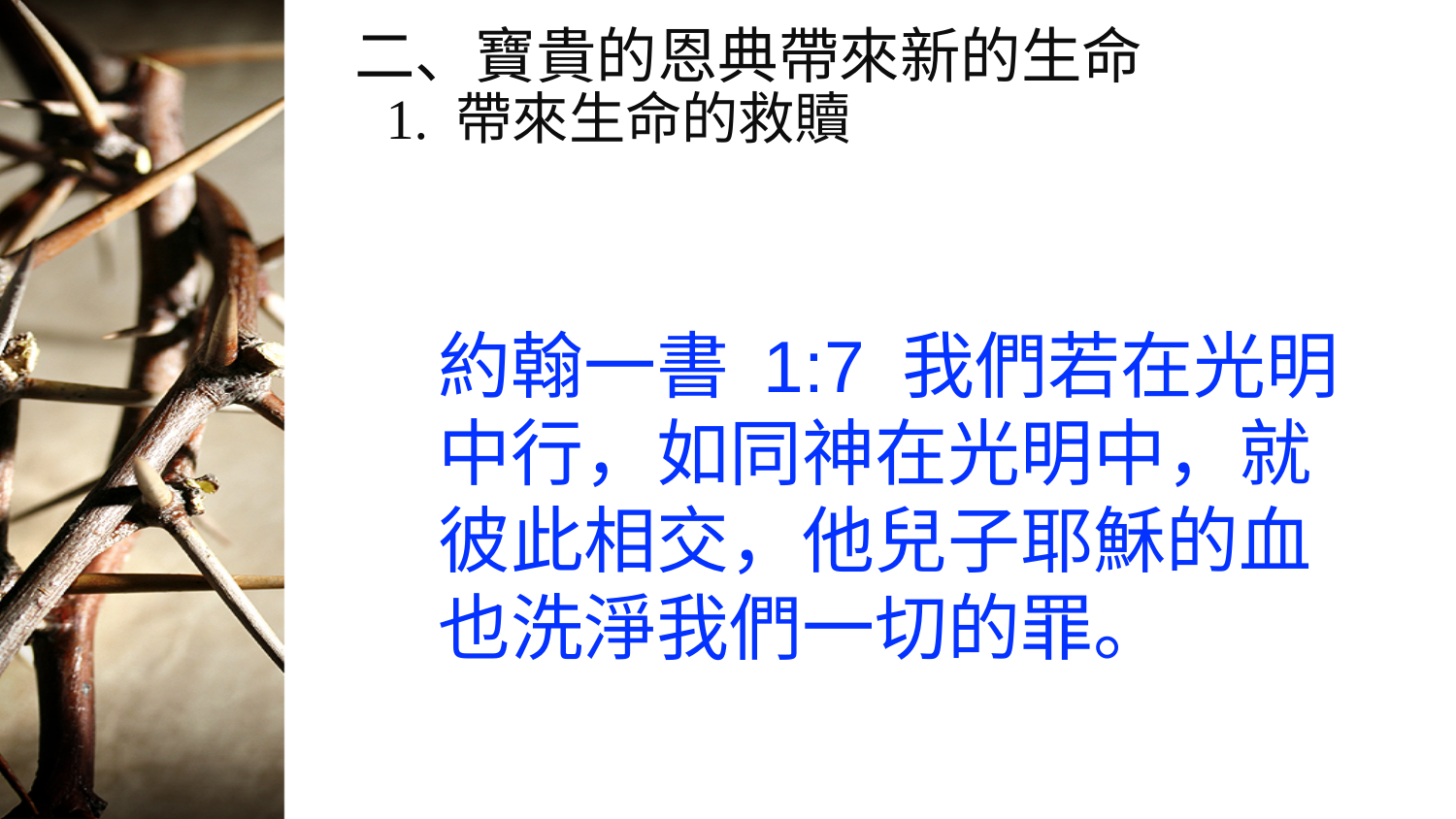

二、寶貴的恩典帶來新的生命
  1. 帶來生命的救贖

約翰一書 1:7 我們若在光明中行，如同神在光明中，就彼此相交，他兒子耶穌的血也洗淨我們一切的罪。